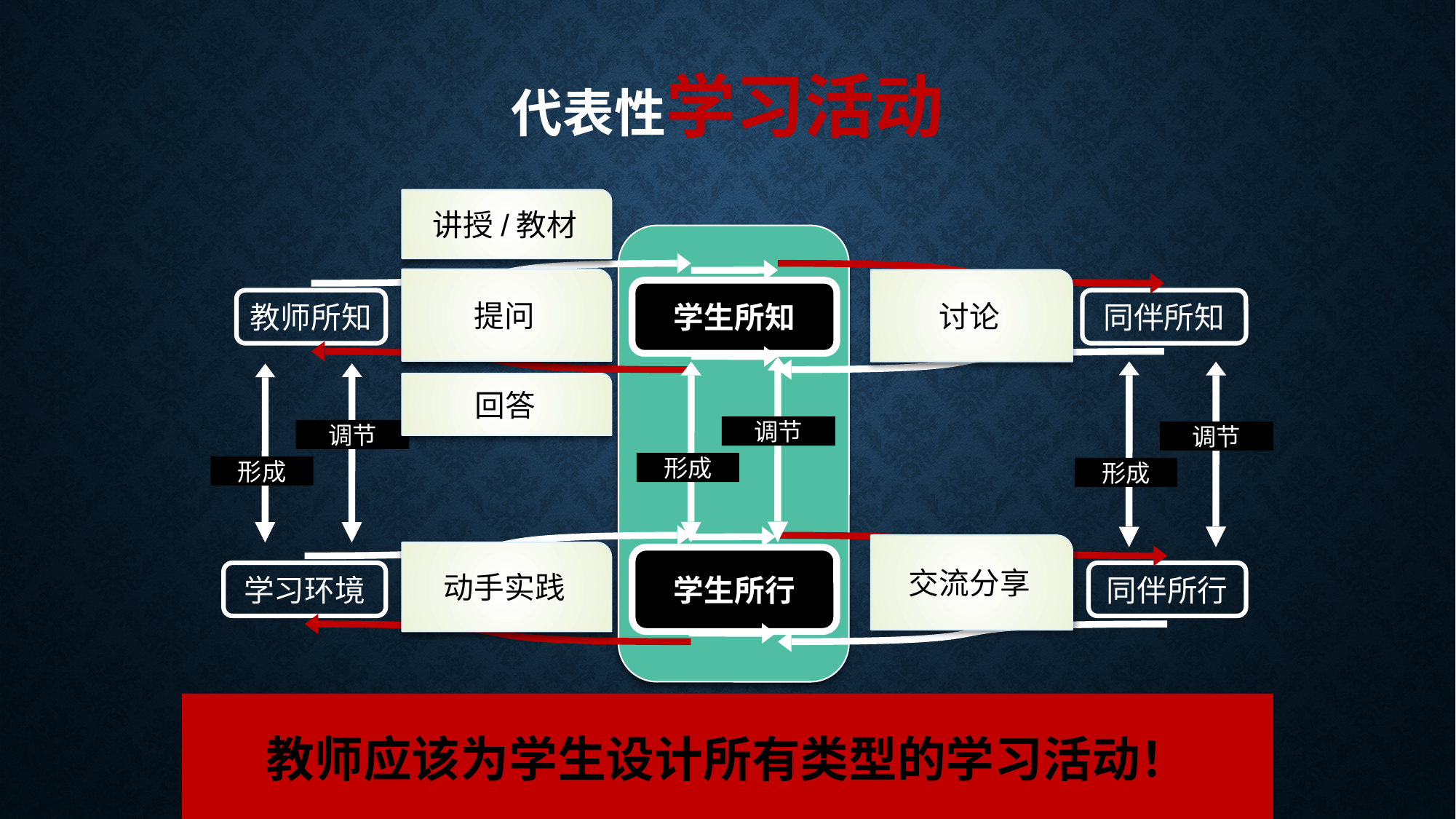

代表性学习活动
讲授/教材
学生所知
教师所知
同伴所知

调节
调节
调节
形成
形成
形成
学生所行
同伴所行
学习环境
提问
讨论
回答
交流分享
动手实践
教师应该为学生设计所有类型的学习活动！